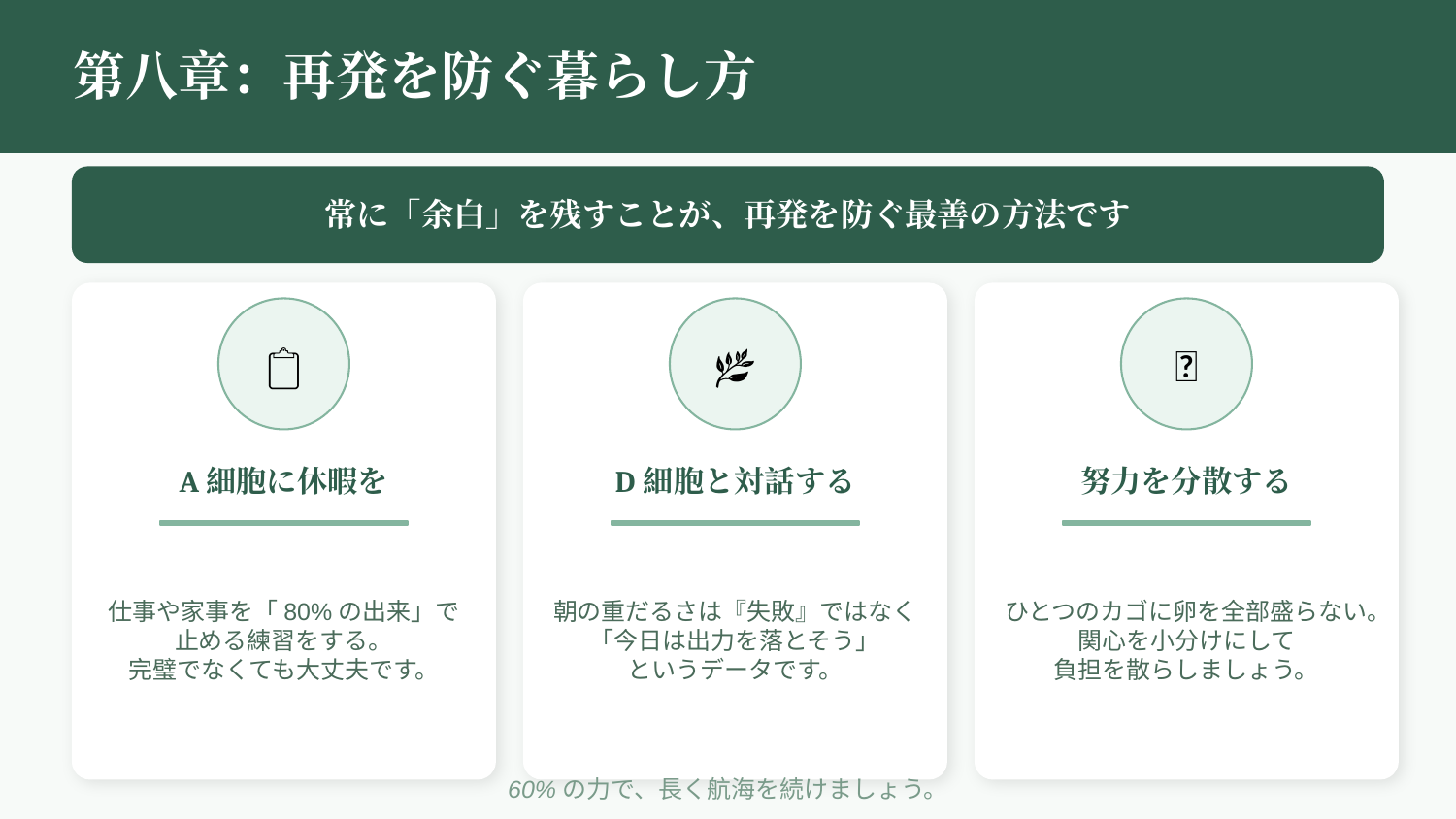

第八章：再発を防ぐ暮らし方

常に「余白」を残すことが、再発を防ぐ最善の方法です

📋

🌿

🧺
A細胞に休暇を
D細胞と対話する
努力を分散する

仕事や家事を「80%の出来」で
止める練習をする。
完璧でなくても大丈夫です。
朝の重だるさは『失敗』ではなく
「今日は出力を落とそう」
というデータです。
ひとつのカゴに卵を全部盛らない。
関心を小分けにして
負担を散らしましょう。
60%の力で、長く航海を続けましょう。